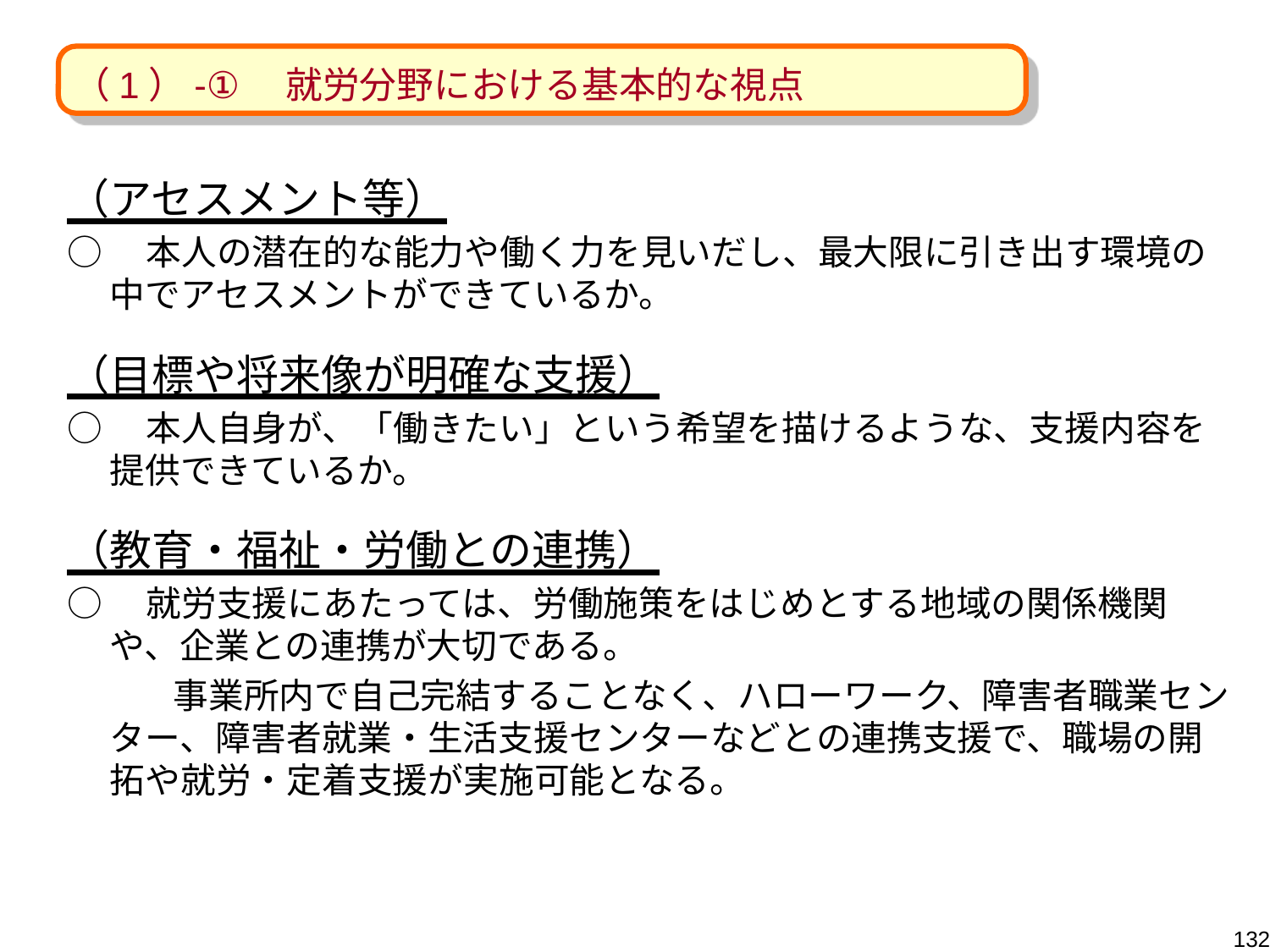

（1）-①　就労分野における基本的な視点
（アセスメント等）
○　本人の潜在的な能力や働く力を見いだし、最大限に引き出す環境の中でアセスメントができているか。

（目標や将来像が明確な支援）
○　本人自身が、「働きたい」という希望を描けるような、支援内容を提供できているか。

（教育・福祉・労働との連携）
○　就労支援にあたっては、労働施策をはじめとする地域の関係機関や、企業との連携が大切である。
　　　事業所内で自己完結することなく、ハローワーク、障害者職業センター、障害者就業・生活支援センターなどとの連携支援で、職場の開拓や就労・定着支援が実施可能となる。
132